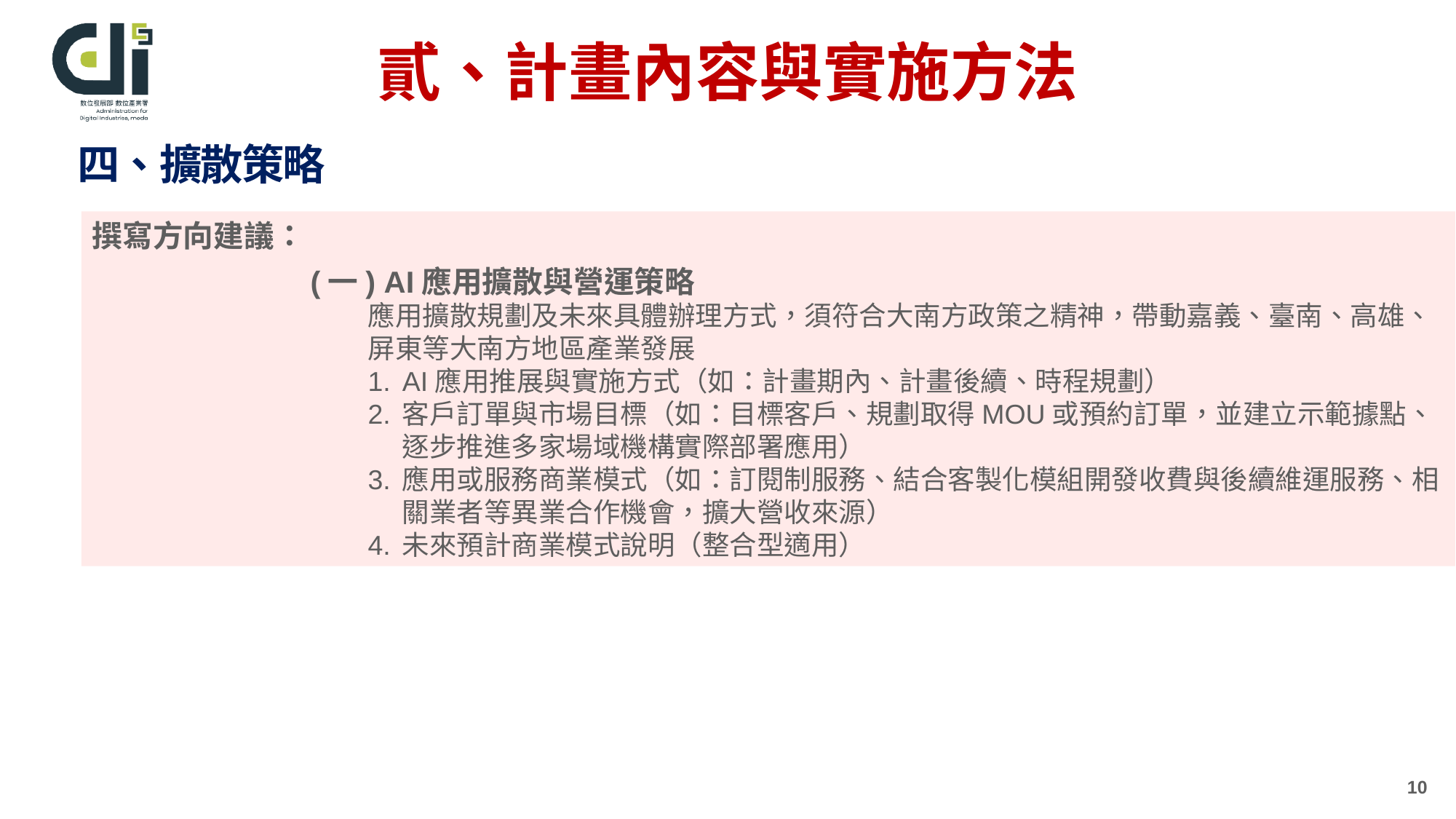

# 貳、計畫內容與實施方法
四、擴散策略
撰寫方向建議：
(一) AI應用擴散與營運策略
應用擴散規劃及未來具體辦理方式，須符合大南方政策之精神，帶動嘉義、臺南、高雄、屏東等大南方地區產業發展
AI應用推展與實施方式（如：計畫期內、計畫後續、時程規劃）
客戶訂單與市場目標（如：目標客戶、規劃取得MOU或預約訂單，並建立示範據點、逐步推進多家場域機構實際部署應用）
應用或服務商業模式（如：訂閱制服務、結合客製化模組開發收費與後續維運服務、相關業者等異業合作機會，擴大營收來源）
未來預計商業模式說明（整合型適用）
10